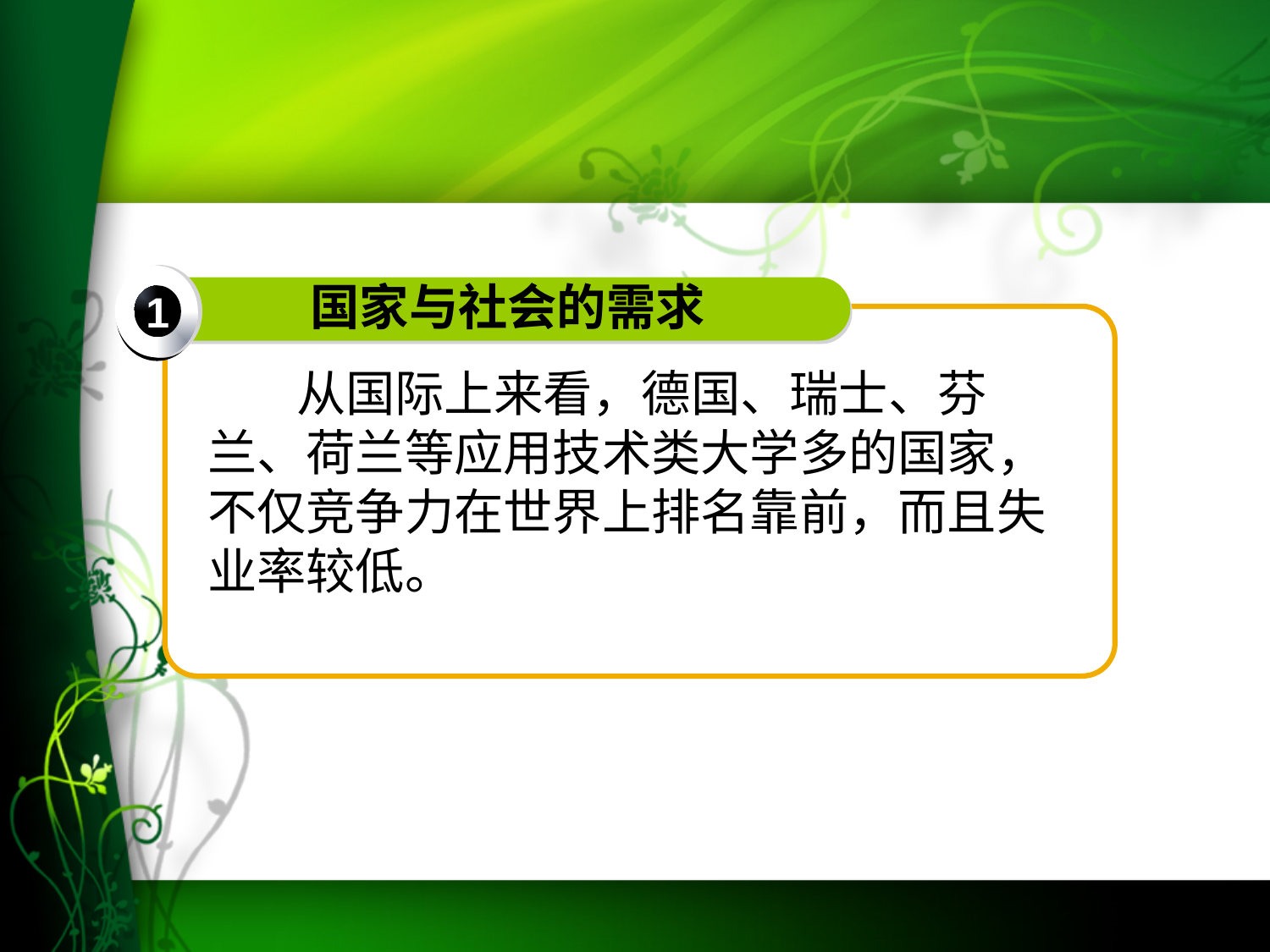

1

 国家与社会的需求
1.国家与社会的需求

       从国际上来看，德国、瑞士、芬兰、荷兰等应用技术类大学多的国家，不仅竞争力在世界上排名靠前，而且失业率较低。